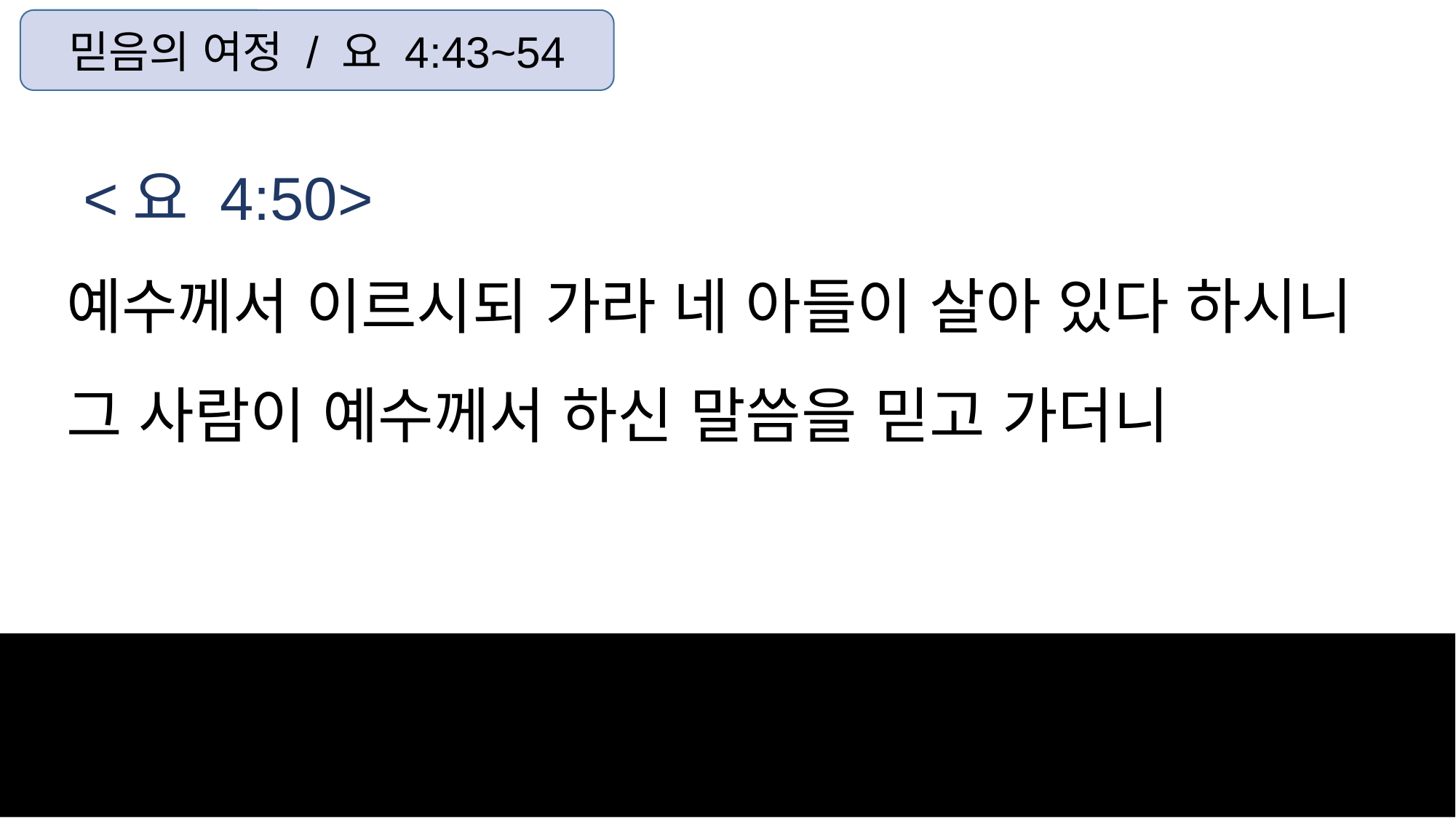

믿음의 여정 / 요 4:43~54
 <요 4:50>
예수께서 이르시되 가라 네 아들이 살아 있다 하시니 그 사람이 예수께서 하신 말씀을 믿고 가더니